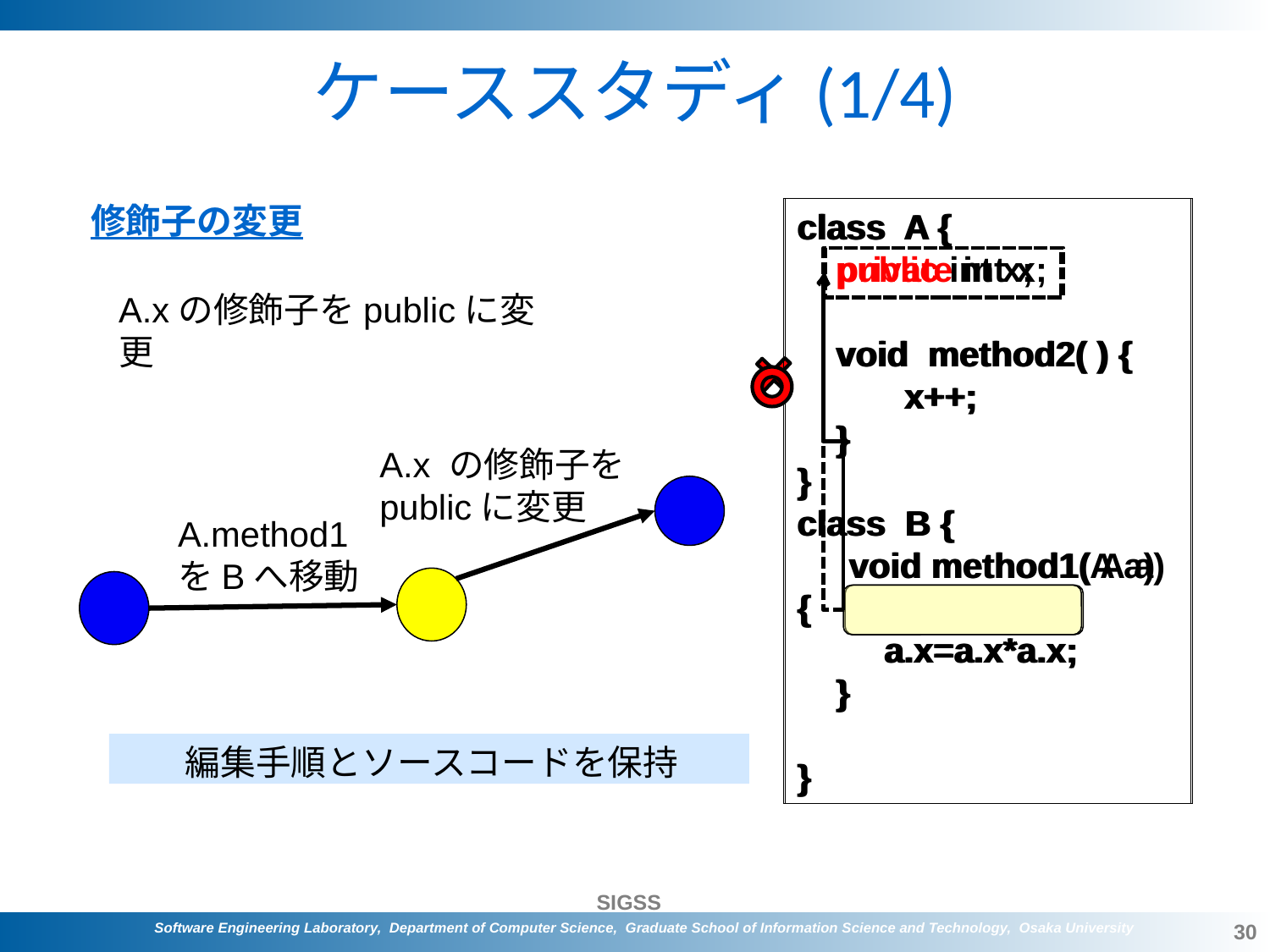

# ケーススタディ(1/4)
修飾子の変更
class  A {
    public int x;

    void  method2( ) {
           x++;
    }
}
class  B {
　 void method1(A a) {
　 　a.x=a.x*a.x;
    }

}

class  A {
    private int x;

    void  method2( ) {
           x++;
    }
}
class  B {
　 void method1( A a) {
　 　a.x=a.x*a.x;
    }

}

A.xの修飾子をpublicに変更
A.x の修飾子を
publicに変更

A.method1をBへ移動

編集手順とソースコードを保持

30
Software Engineering Laboratory,  Department of Computer Science,  Graduate School of Information Science and Technology,  Osaka University